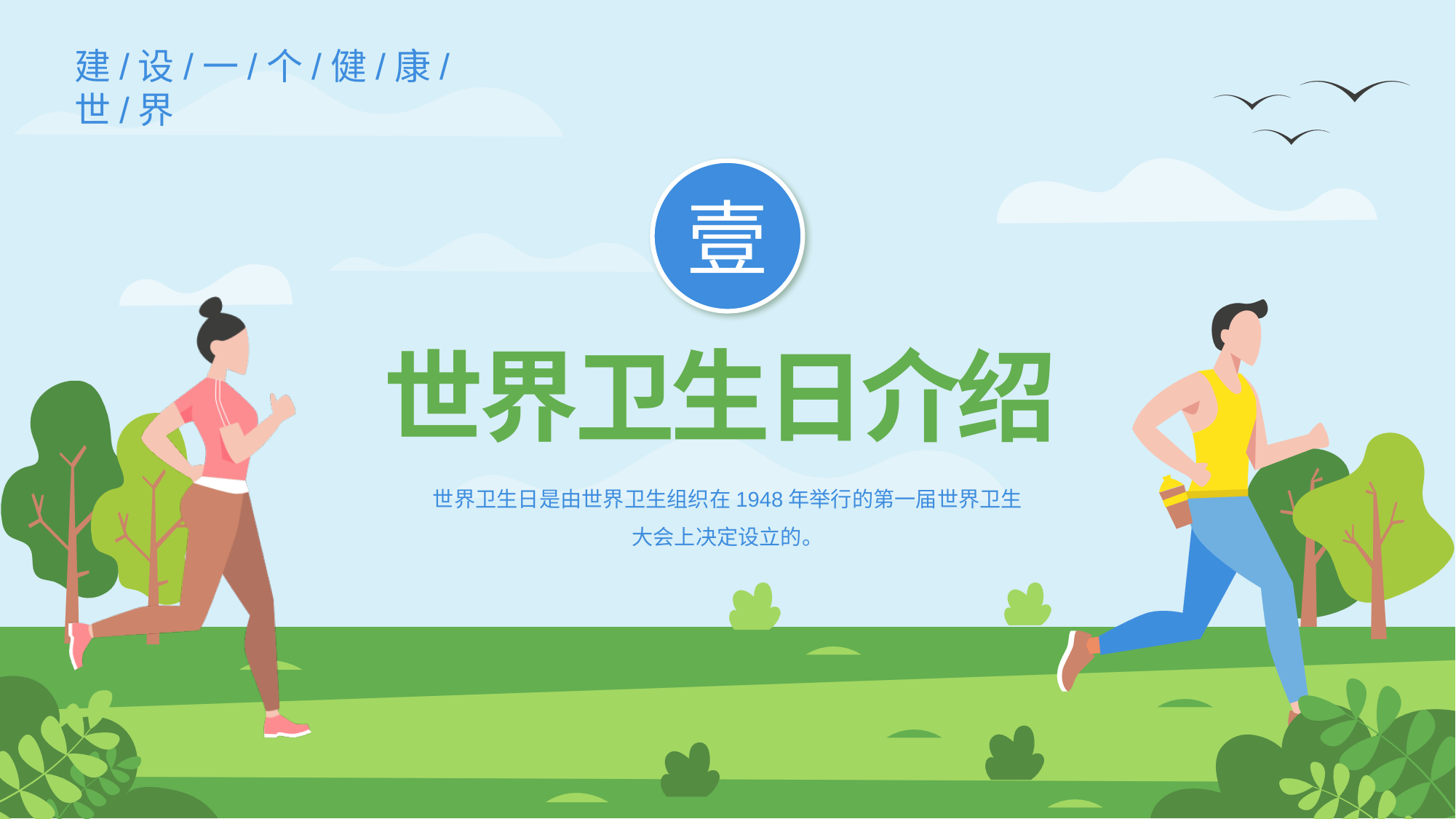

建/设/一/个/健/康/世/界
壹
世界卫生日介绍
世界卫生日是由世界卫生组织在1948年举行的第一届世界卫生大会上决定设立的。